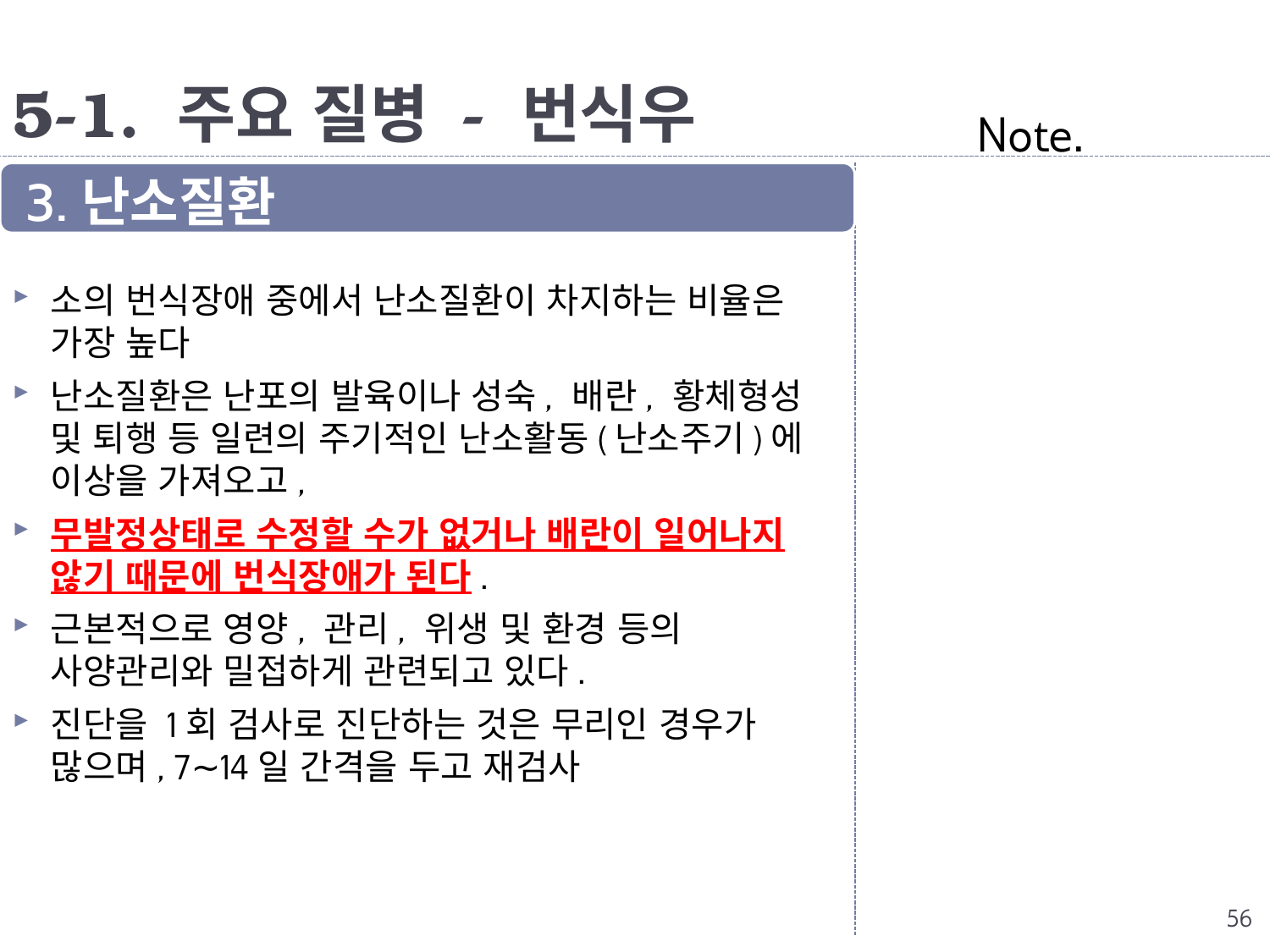

# 5-1. 주요 질병 - 번식우
Note.

3.난소질환

소의 번식장애 중에서 난소질환이 차지하는 비율은 가장 높다
난소질환은 난포의 발육이나 성숙, 배란, 황체형성 및 퇴행 등 일련의 주기적인 난소활동(난소주기)에 이상을 가져오고,
무발정상태로 수정할 수가 없거나 배란이 일어나지 않기 때문에 번식장애가 된다.
근본적으로 영양, 관리, 위생 및 환경 등의 사양관리와 밀접하게 관련되고 있다.
진단을 1회 검사로 진단하는 것은 무리인 경우가 많으며, 7∼14일 간격을 두고 재검사
56